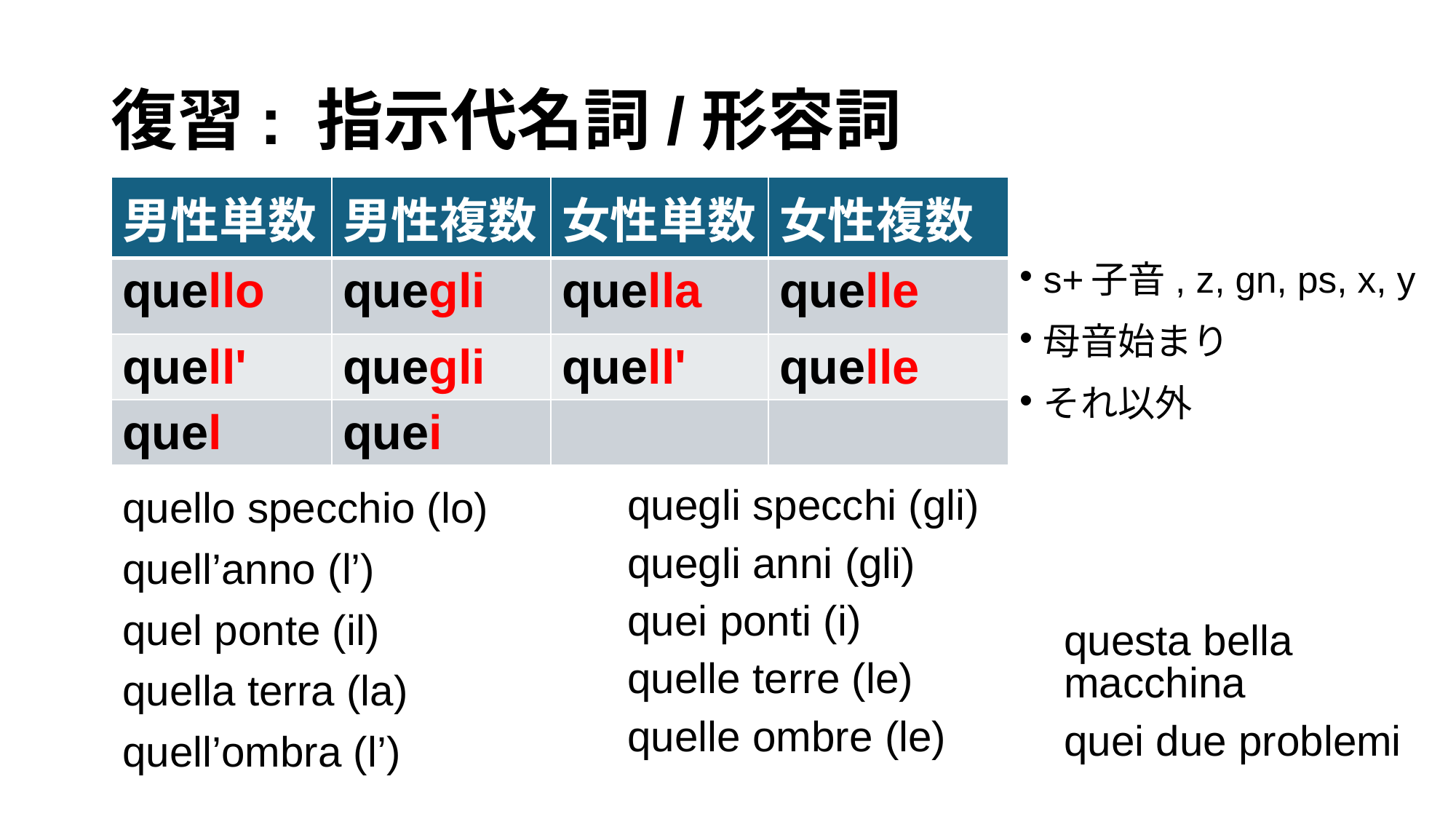

# 復習: 指示代名詞/形容詞
| 男性単数 | 男性複数 | 女性単数 | 女性複数 |
| --- | --- | --- | --- |
| quello | quegli | quella | quelle |
| quell' | quegli | quell' | quelle |
| quel | quei |  |  |
s+子音, z, gn, ps, x, y
母音始まり
それ以外
quello specchio (lo)
quell’anno (l’)
quel ponte (il)
quella terra (la)
quell’ombra (l’)
quegli specchi (gli)
quegli anni (gli)
quei ponti (i)
quelle terre (le)
quelle ombre (le)
questa bella macchina
quei due problemi